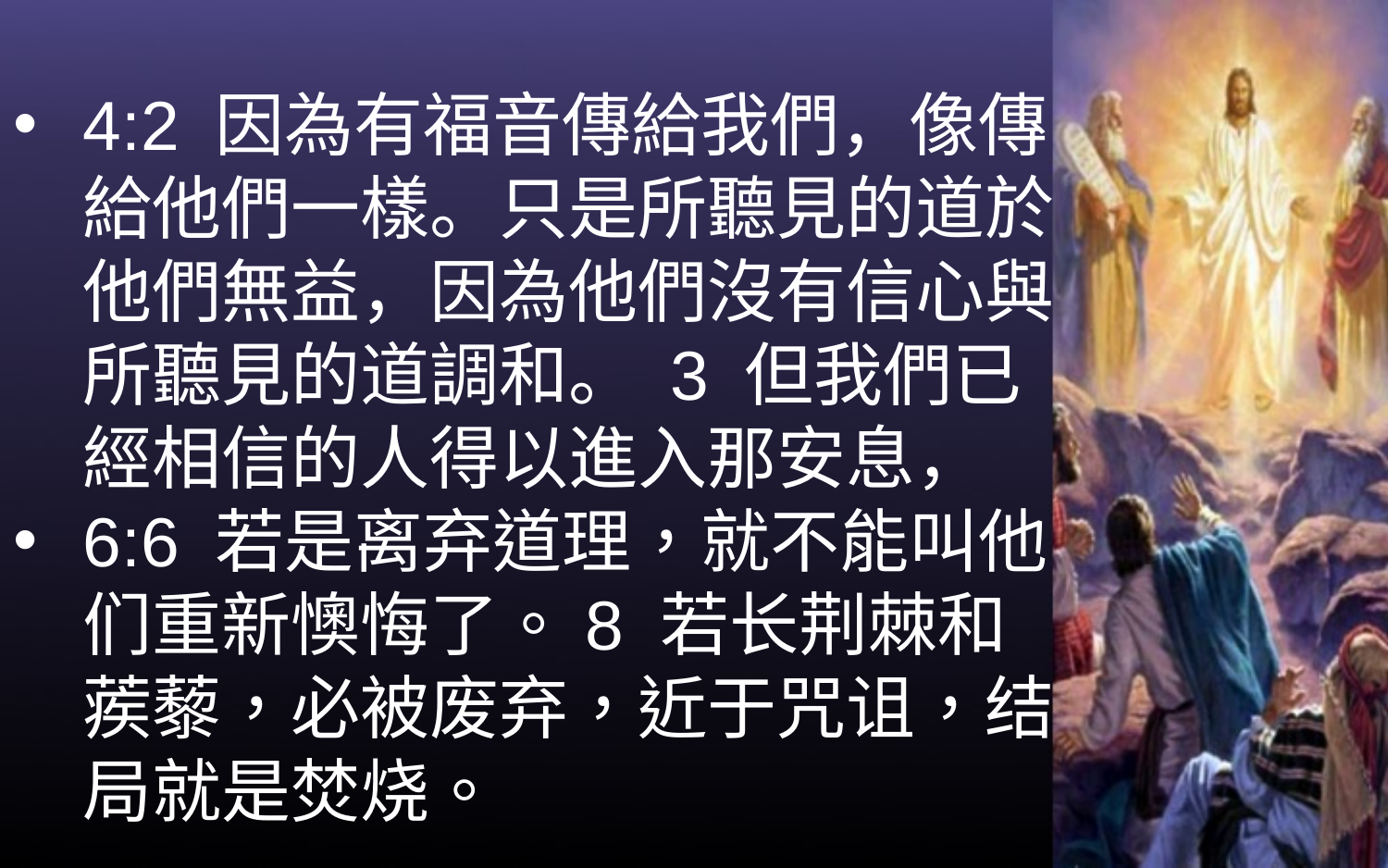

4:2 因為有福音傳給我們，像傳給他們一樣。只是所聽見的道於他們無益，因為他們沒有信心與所聽見的道調和。 3 但我們已經相信的人得以進入那安息，
6:6 若是离弃道理，就不能叫他们重新懊悔了。8 若长荆棘和蒺藜，必被废弃，近于咒诅，结局就是焚烧。